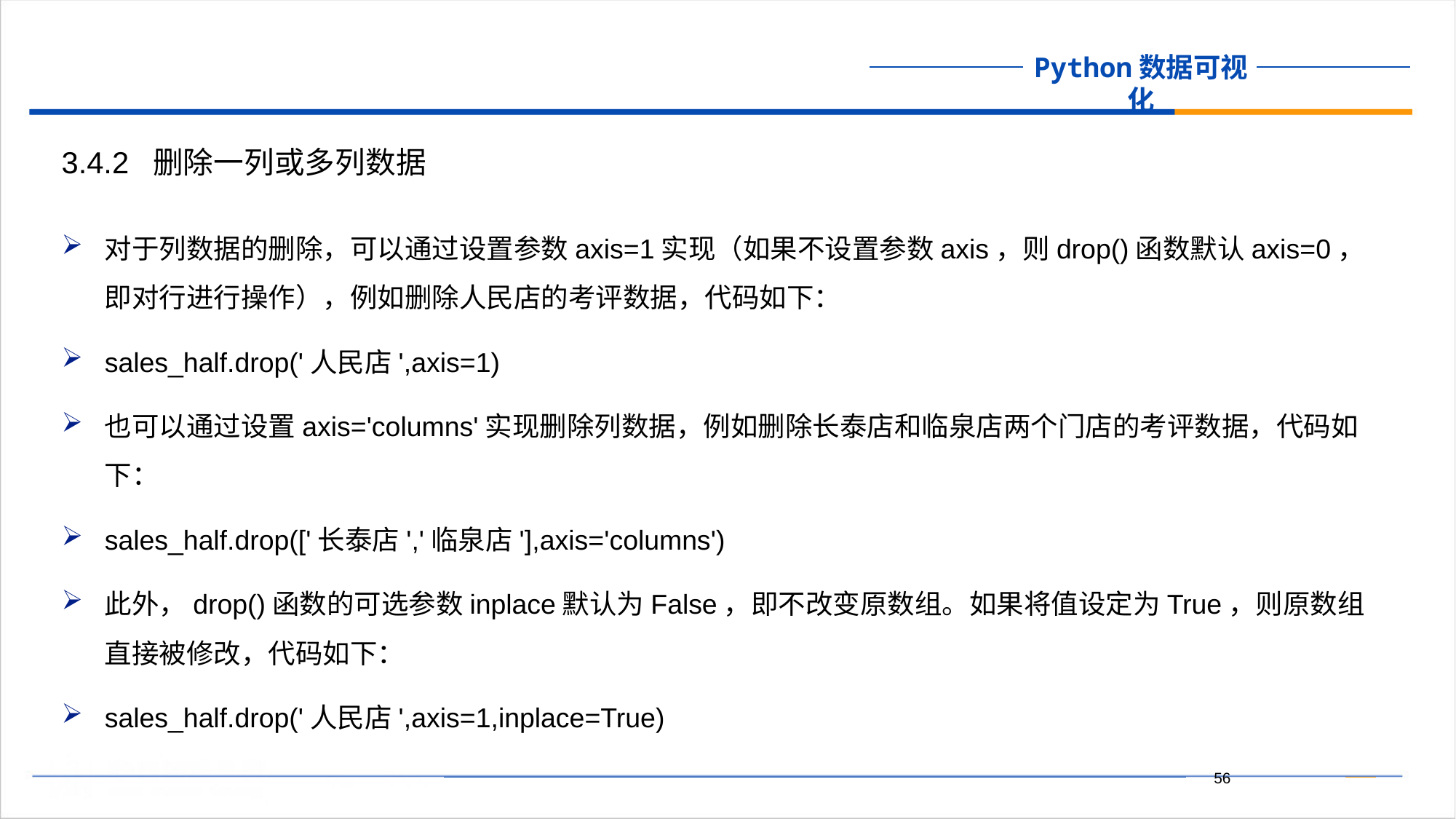

3.4.2  删除一列或多列数据
对于列数据的删除，可以通过设置参数axis=1实现（如果不设置参数axis，则drop()函数默认axis=0，即对行进行操作），例如删除人民店的考评数据，代码如下：
sales_half.drop('人民店',axis=1)
也可以通过设置axis='columns'实现删除列数据，例如删除长泰店和临泉店两个门店的考评数据，代码如下：
sales_half.drop(['长泰店','临泉店'],axis='columns')
此外，drop()函数的可选参数inplace默认为False，即不改变原数组。如果将值设定为True，则原数组直接被修改，代码如下：
sales_half.drop('人民店',axis=1,inplace=True)